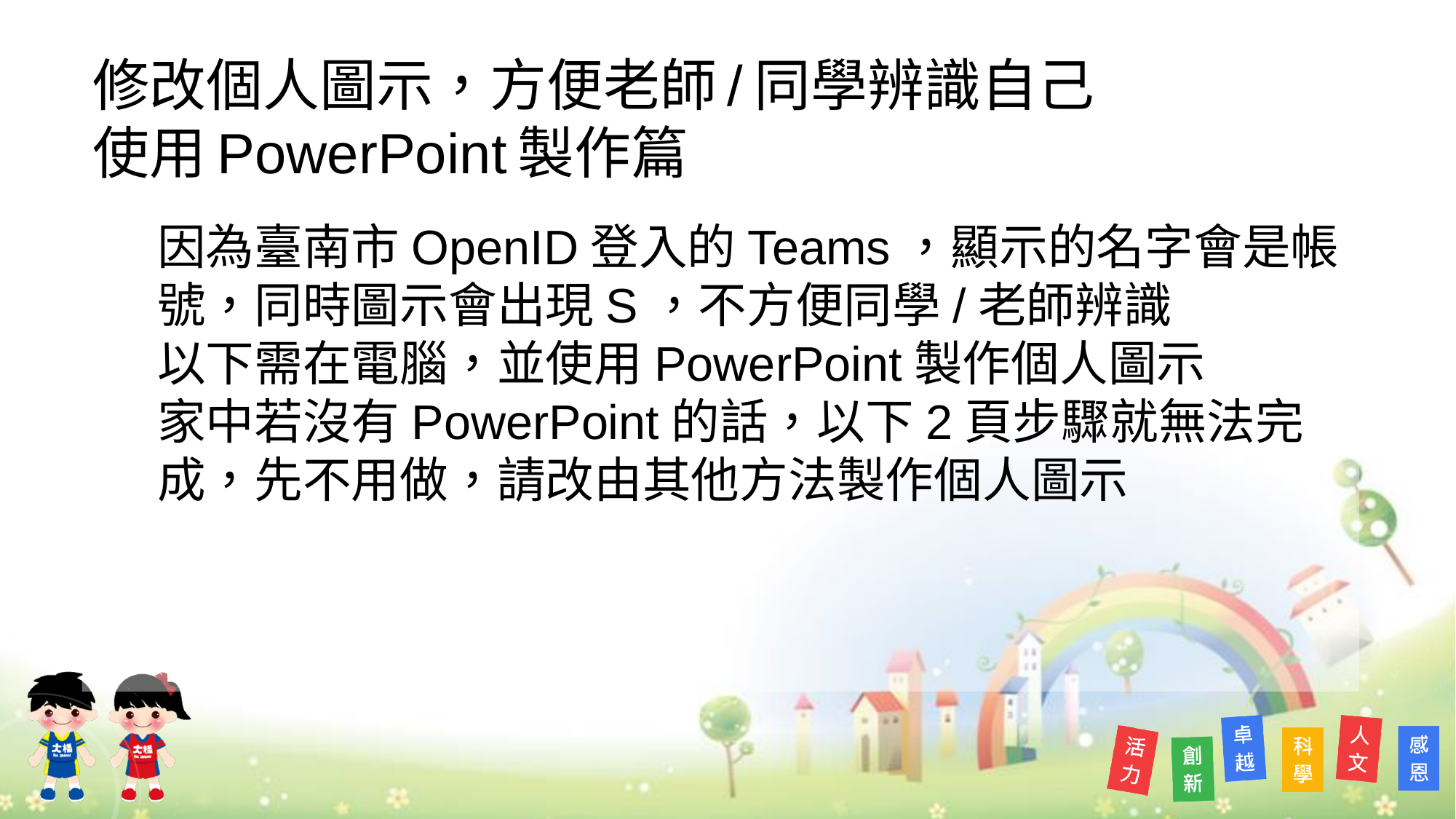

# 修改個人圖示，方便老師/同學辨識自己 使用PowerPoint製作篇
因為臺南市OpenID登入的Teams，顯示的名字會是帳號，同時圖示會出現S，不方便同學/老師辨識
以下需在電腦，並使用PowerPoint製作個人圖示
家中若沒有PowerPoint的話，以下2頁步驟就無法完成，先不用做，請改由其他方法製作個人圖示